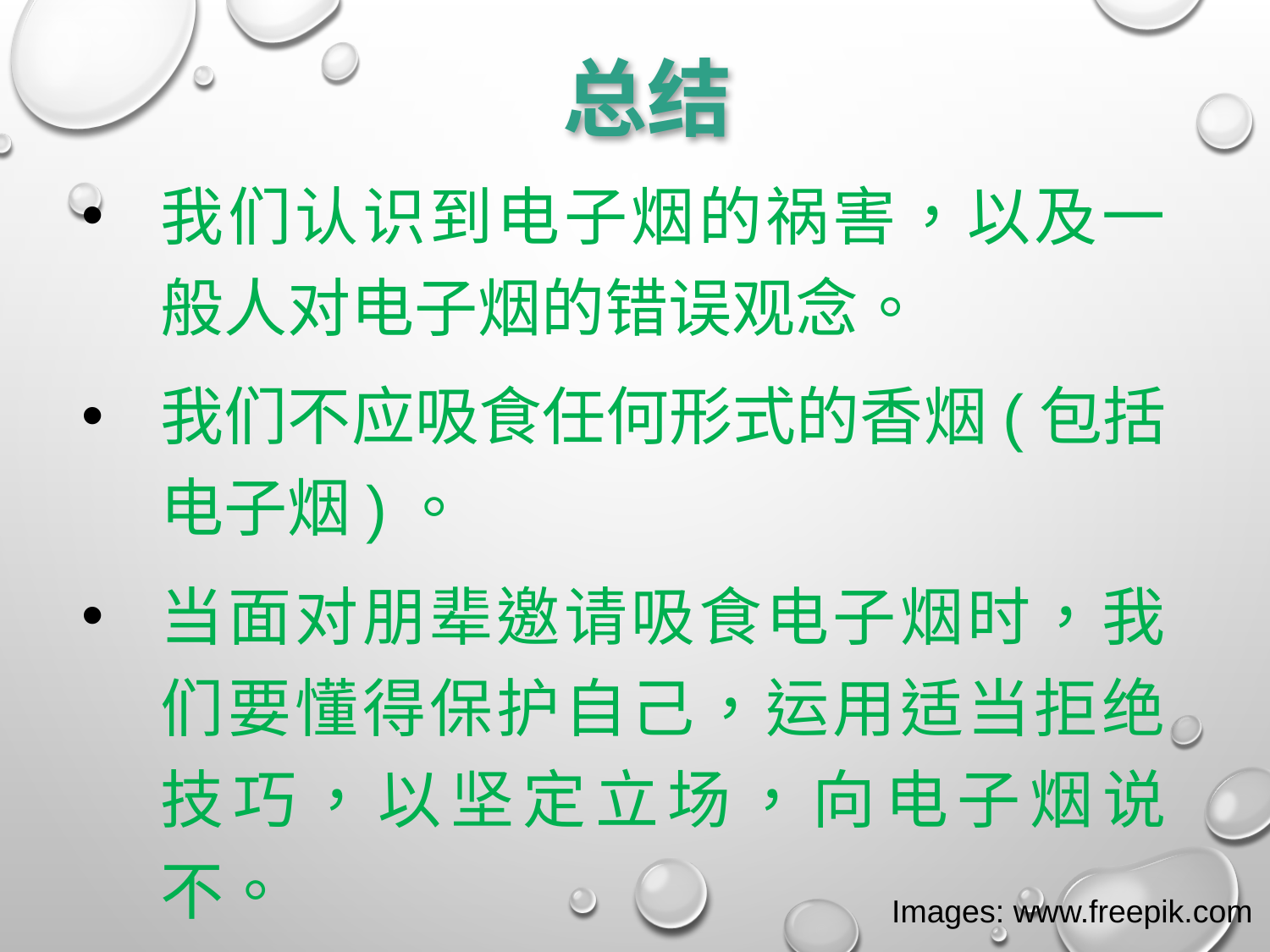

总结
我们认识到电子烟的祸害，以及一般人对电子烟的错误观念。
我们不应吸食任何形式的香烟(包括电子烟)。
当面对朋辈邀请吸食电子烟时，我们要懂得保护自己，运用适当拒绝技巧，以坚定立场，向电子烟说不。
Images: www.freepik.com